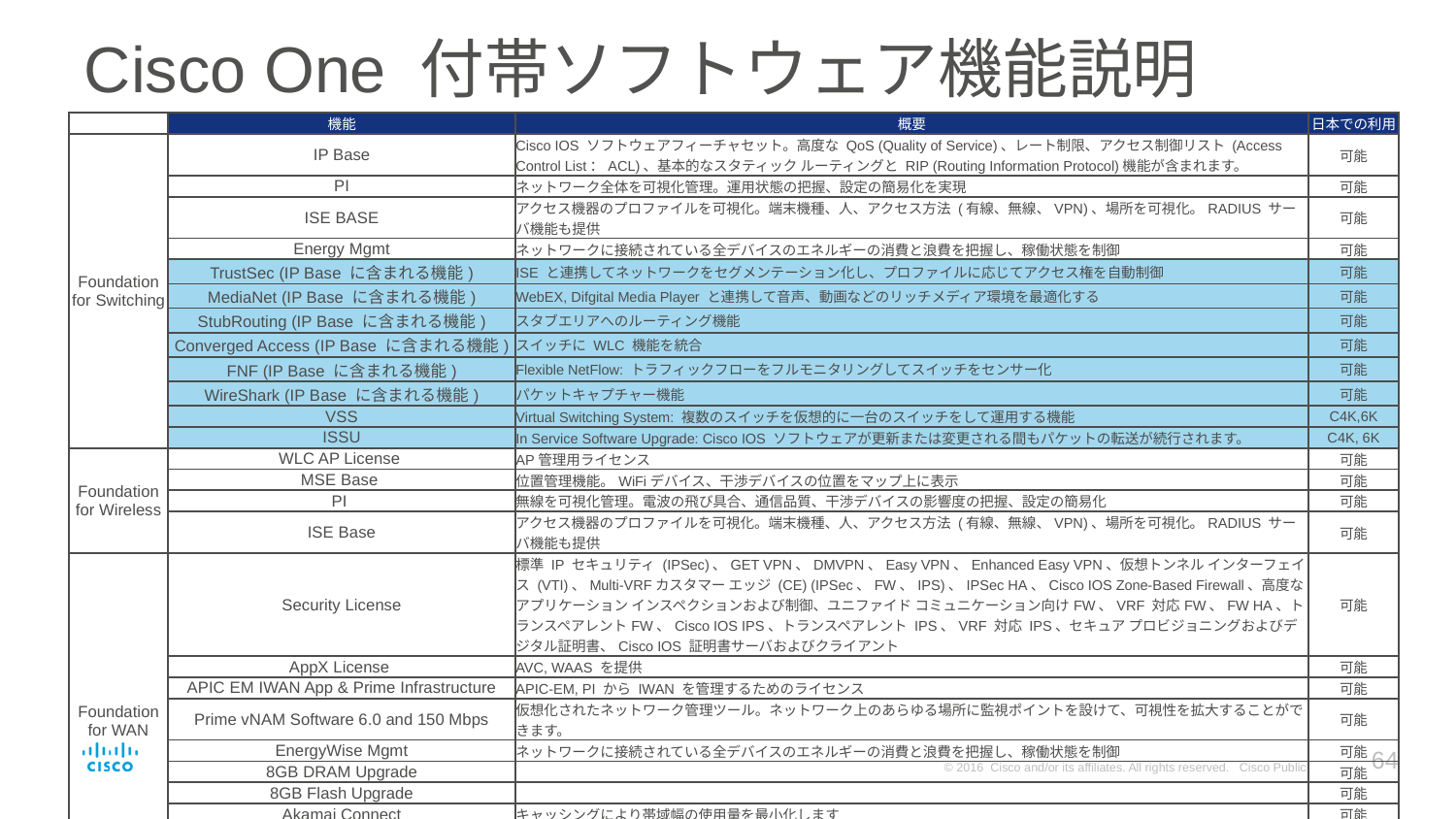

# Cisco One 付帯ソフトウェア機能説明
|  | 機能 | 概要 | 日本での利用 |
| --- | --- | --- | --- |
| Foundation for Switching | IP Base | Cisco IOS ソフトウェアフィーチャセット。高度な QoS (Quality of Service)、レート制限、アクセス制御リスト (Access Control List：ACL)、基本的なスタティック ルーティングと RIP (Routing Information Protocol)機能が含まれます。 | 可能 |
|  | PI | ネットワーク全体を可視化管理。運用状態の把握、設定の簡易化を実現 | 可能 |
|  | ISE BASE | アクセス機器のプロファイルを可視化。端末機種、人、アクセス方法 (有線、無線、VPN)、場所を可視化。RADIUS サーバ機能も提供 | 可能 |
|  | Energy Mgmt | ネットワークに接続されている全デバイスのエネルギーの消費と浪費を把握し、稼働状態を制御 | 可能 |
|  | TrustSec (IP Base に含まれる機能) | ISE と連携してネットワークをセグメンテーション化し、プロファイルに応じてアクセス権を自動制御 | 可能 |
|  | MediaNet (IP Base に含まれる機能) | WebEX, Difgital Media Player と連携して音声、動画などのリッチメディア環境を最適化する | 可能 |
|  | StubRouting (IP Base に含まれる機能) | スタブエリアへのルーティング機能 | 可能 |
|  | Converged Access (IP Base に含まれる機能) | スイッチに WLC 機能を統合 | 可能 |
|  | FNF (IP Base に含まれる機能) | Flexible NetFlow: トラフィックフローをフルモニタリングしてスイッチをセンサー化 | 可能 |
|  | WireShark (IP Base に含まれる機能) | パケットキャプチャー機能 | 可能 |
|  | VSS | Virtual Switching System: 複数のスイッチを仮想的に一台のスイッチをして運用する機能 | C4K,6K |
|  | ISSU | In Service Software Upgrade: Cisco IOS ソフトウェアが更新または変更される間もパケットの転送が続行されます。 | C4K, 6K |
| Foundation for Wireless | WLC AP License | AP管理用ライセンス | 可能 |
|  | MSE Base | 位置管理機能。WiFiデバイス、干渉デバイスの位置をマップ上に表示 | 可能 |
|  | PI | 無線を可視化管理。電波の飛び具合、通信品質、干渉デバイスの影響度の把握、設定の簡易化 | 可能 |
|  | ISE Base | アクセス機器のプロファイルを可視化。端末機種、人、アクセス方法 (有線、無線、VPN)、場所を可視化。RADIUS サーバ機能も提供 | 可能 |
| Foundation for WAN | Security License | 標準 IP セキュリティ (IPSec)、GET VPN、DMVPN、Easy VPN、Enhanced Easy VPN、仮想トンネル インターフェイス (VTI)、Multi-VRFカスタマー エッジ (CE) (IPSec、FW、IPS)、IPSec HA、Cisco IOS Zone-Based Firewall、高度なアプリケーション インスペクションおよび制御、ユニファイド コミュニケーション向けFW、VRF 対応FW、FW HA、トランスペアレントFW、Cisco IOS IPS、トランスペアレント IPS、VRF 対応 IPS、セキュア プロビジョニングおよびデジタル証明書、Cisco IOS 証明書サーバおよびクライアント | 可能 |
|  | AppX License | AVC, WAAS を提供 | 可能 |
|  | APIC EM IWAN App & Prime Infrastructure | APIC-EM, PI から IWAN を管理するためのライセンス | 可能 |
|  | Prime vNAM Software 6.0 and 150 Mbps | 仮想化されたネットワーク管理ツール。ネットワーク上のあらゆる場所に監視ポイントを設けて、可視性を拡大することができます。 | 可能 |
|  | EnergyWise Mgmt | ネットワークに接続されている全デバイスのエネルギーの消費と浪費を把握し、稼働状態を制御 | 可能 |
|  | 8GB DRAM Upgrade |  | 可能 |
|  | 8GB Flash Upgrade |  | 可能 |
|  | Akamai Connect | キャッシングにより帯域幅の使用量を最小化します | 可能 |
|  | OpenDNS 1-Year Subscription | フィッシング詐欺などでよくあるDNSの書き換えに対して安全な DNS を提供 | 可能 |
|  | Connected Analytics Net Deployment -1 Year Subscription | TAC、またはお客様により管理されるサポート ケース データ、およびシスコのネットワークデプロイメントデータを分析し、ネットワークのリスクや中断をプロアクティブにコントロール | 可能 |